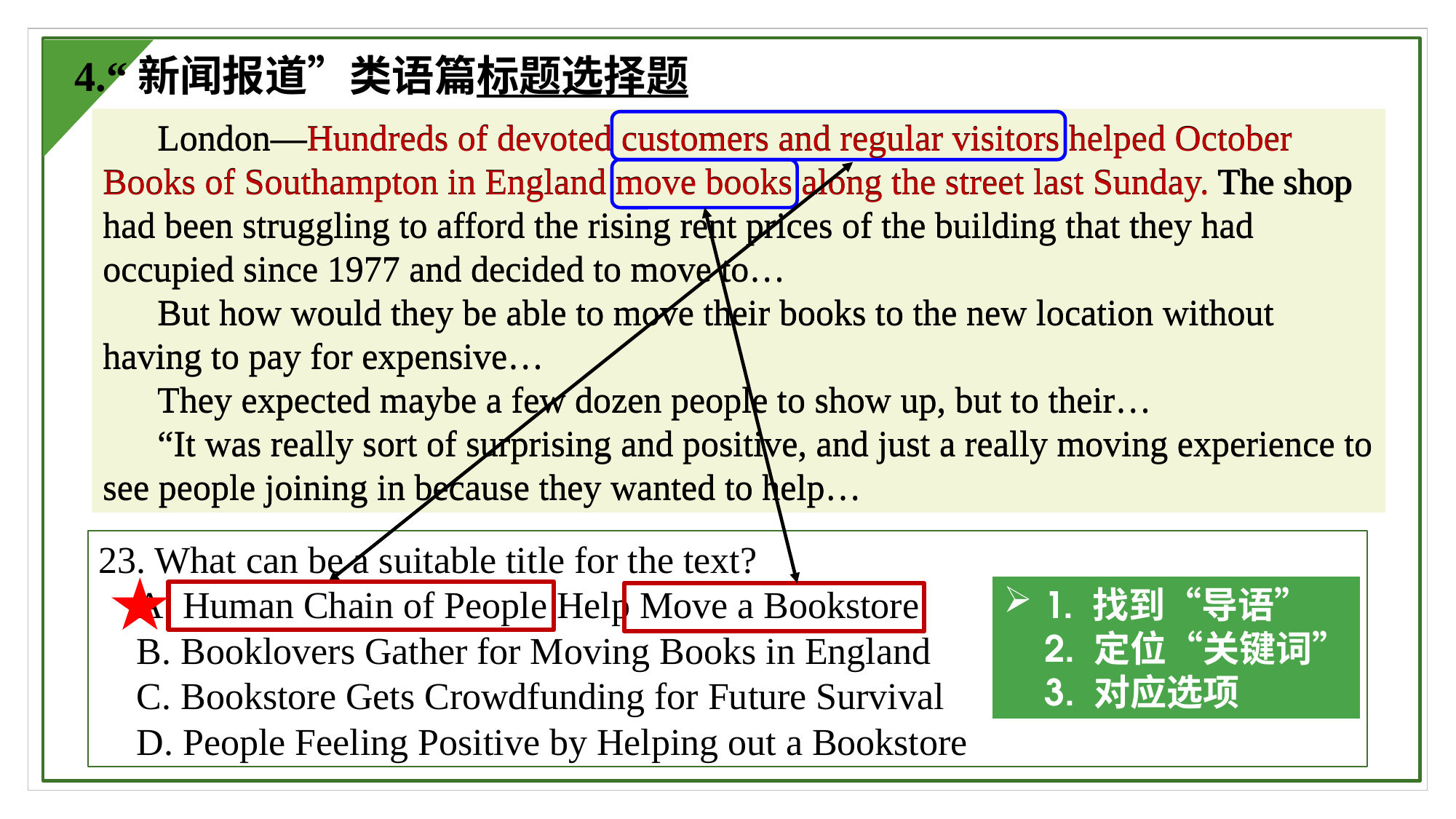

4.“新闻报道”类语篇标题选择题
      London—Hundreds of devoted customers and regular visitors helped October Books of Southampton in England move books along the street last Sunday. The shop had been struggling to afford the rising rent prices of the building that they had occupied since 1977 and decided to move to…
      But how would they be able to move their books to the new location without having to pay for expensive…
      They expected maybe a few dozen people to show up, but to their…
      “It was really sort of surprising and positive, and just a really moving experience to see people joining in because they wanted to help…
      London—Hundreds of devoted customers and regular visitors helped October Books of Southampton in England move books along the street last Sunday. The shop had been struggling to afford the rising rent prices of the building that they had occupied since 1977 and decided to move to…
      But how would they be able to move their books to the new location without having to pay for expensive…
      They expected maybe a few dozen people to show up, but to their…
      “It was really sort of surprising and positive, and just a really moving experience to see people joining in because they wanted to help…

23. What can be a suitable title for the text?
    A. Human Chain of People Help Move a Bookstore
    B. Booklovers Gather for Moving Books in England
    C. Bookstore Gets Crowdfunding for Future Survival
    D. People Feeling Positive by Helping out a Bookstore
1. 找到“导语”
    2. 定位“关键词”
    3. 对应选项